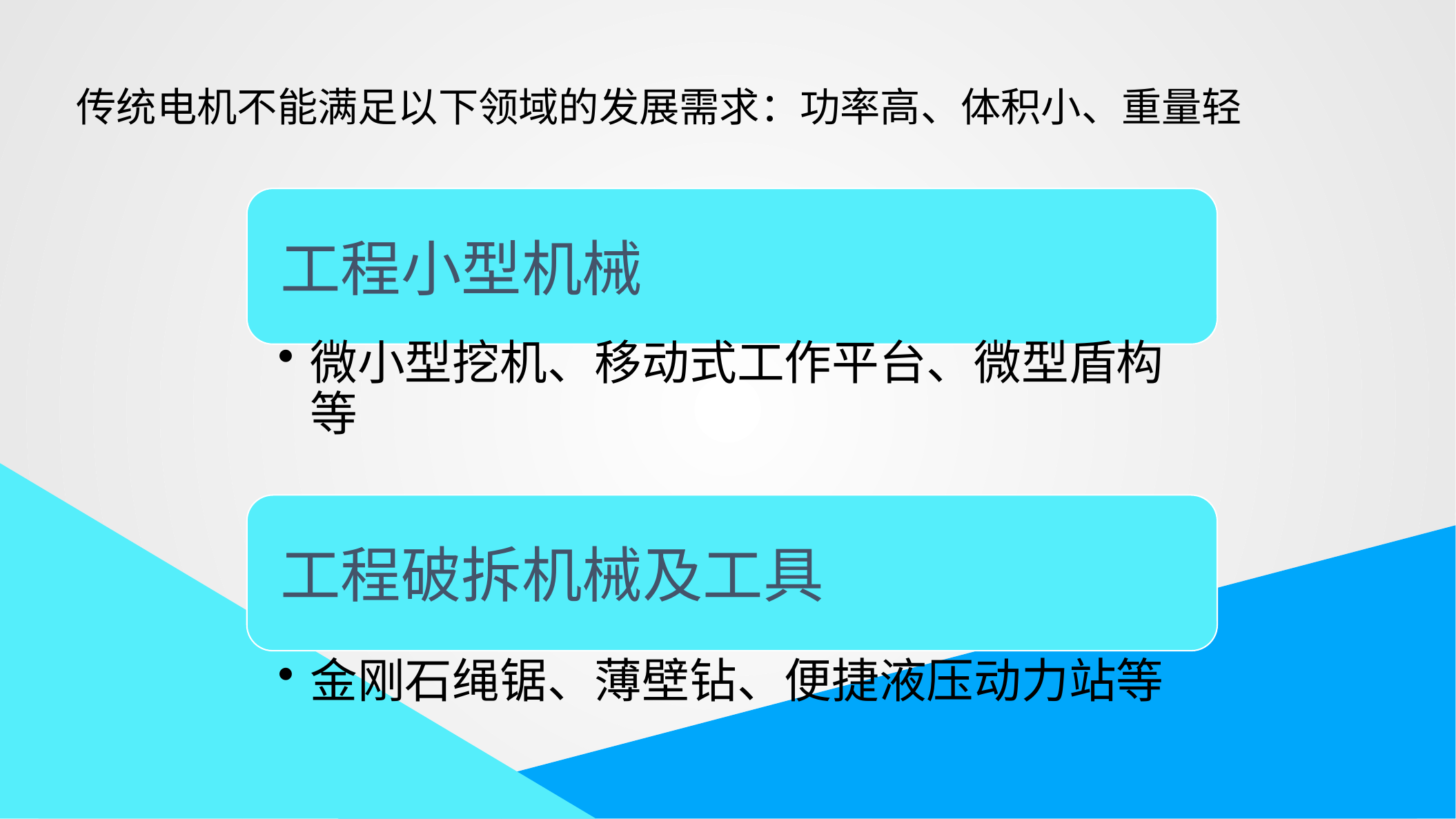

传统电机不能满足以下领域的发展需求：功率高、体积小、重量轻
工程小型机械
微小型挖机、移动式工作平台、微型盾构等
工程破拆机械及工具
金刚石绳锯、薄壁钻、便捷液压动力站等